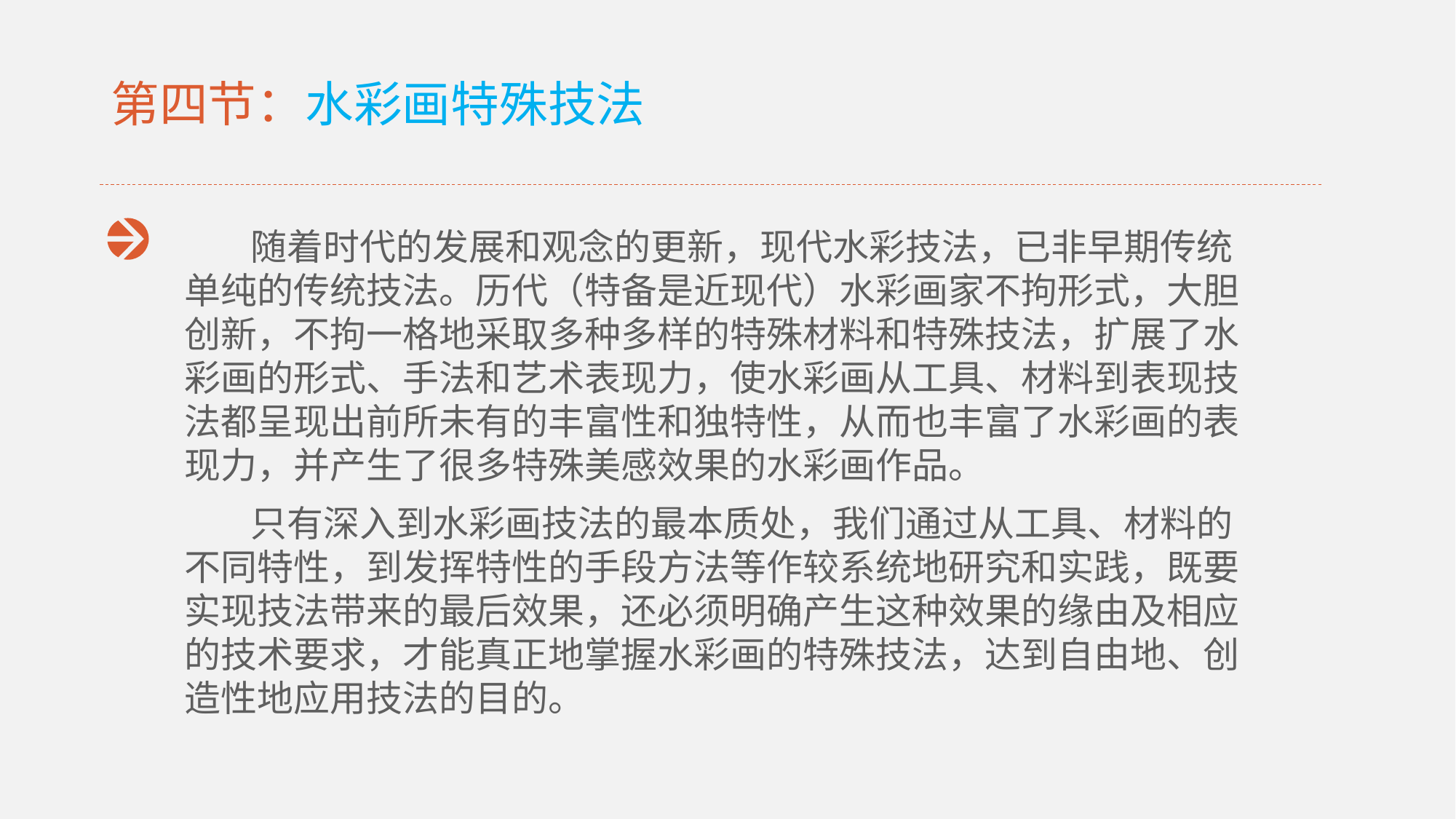

# 第四节：水彩画特殊技法
       随着时代的发展和观念的更新，现代水彩技法，已非早期传统单纯的传统技法。历代（特备是近现代）水彩画家不拘形式，大胆创新，不拘一格地采取多种多样的特殊材料和特殊技法，扩展了水彩画的形式、手法和艺术表现力，使水彩画从工具、材料到表现技法都呈现出前所未有的丰富性和独特性，从而也丰富了水彩画的表现力，并产生了很多特殊美感效果的水彩画作品。
       只有深入到水彩画技法的最本质处，我们通过从工具、材料的不同特性，到发挥特性的手段方法等作较系统地研究和实践，既要实现技法带来的最后效果，还必须明确产生这种效果的缘由及相应的技术要求，才能真正地掌握水彩画的特殊技法，达到自由地、创造性地应用技法的目的。